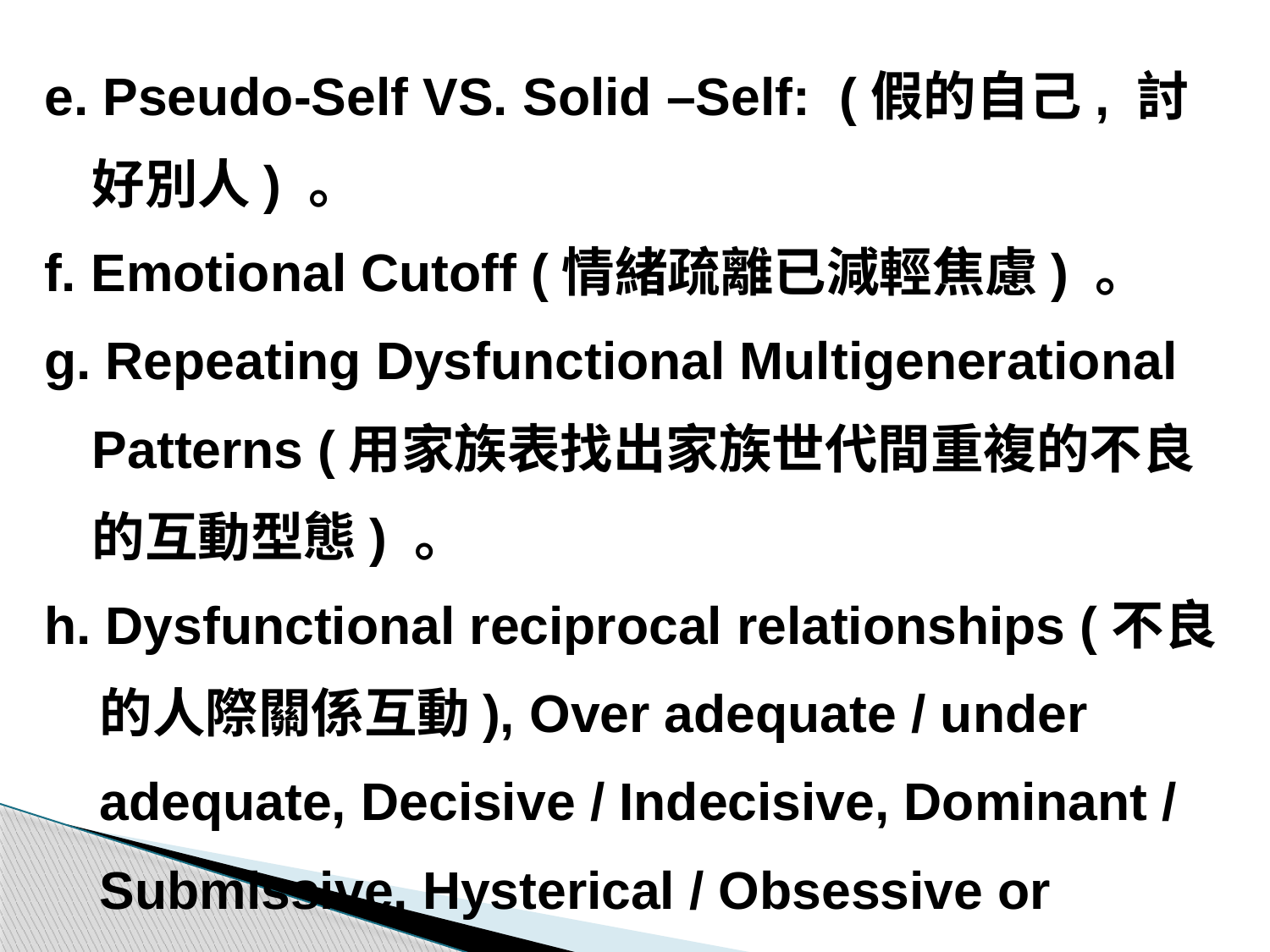

e. Pseudo-Self VS. Solid –Self:  (假的自己, 討好別人) 。
f. Emotional Cutoff (情緒疏離已減輕焦慮) 。
g. Repeating Dysfunctional Multigenerational Patterns (用家族表找出家族世代間重複的不良的互動型態) 。
h. Dysfunctional reciprocal relationships (不良的人際關係互動), Over adequate / under adequate, Decisive / Indecisive, Dominant / Submissive, Hysterical / Obsessive or Schizoid, Marital conflict or emotional cutoff between spouses。